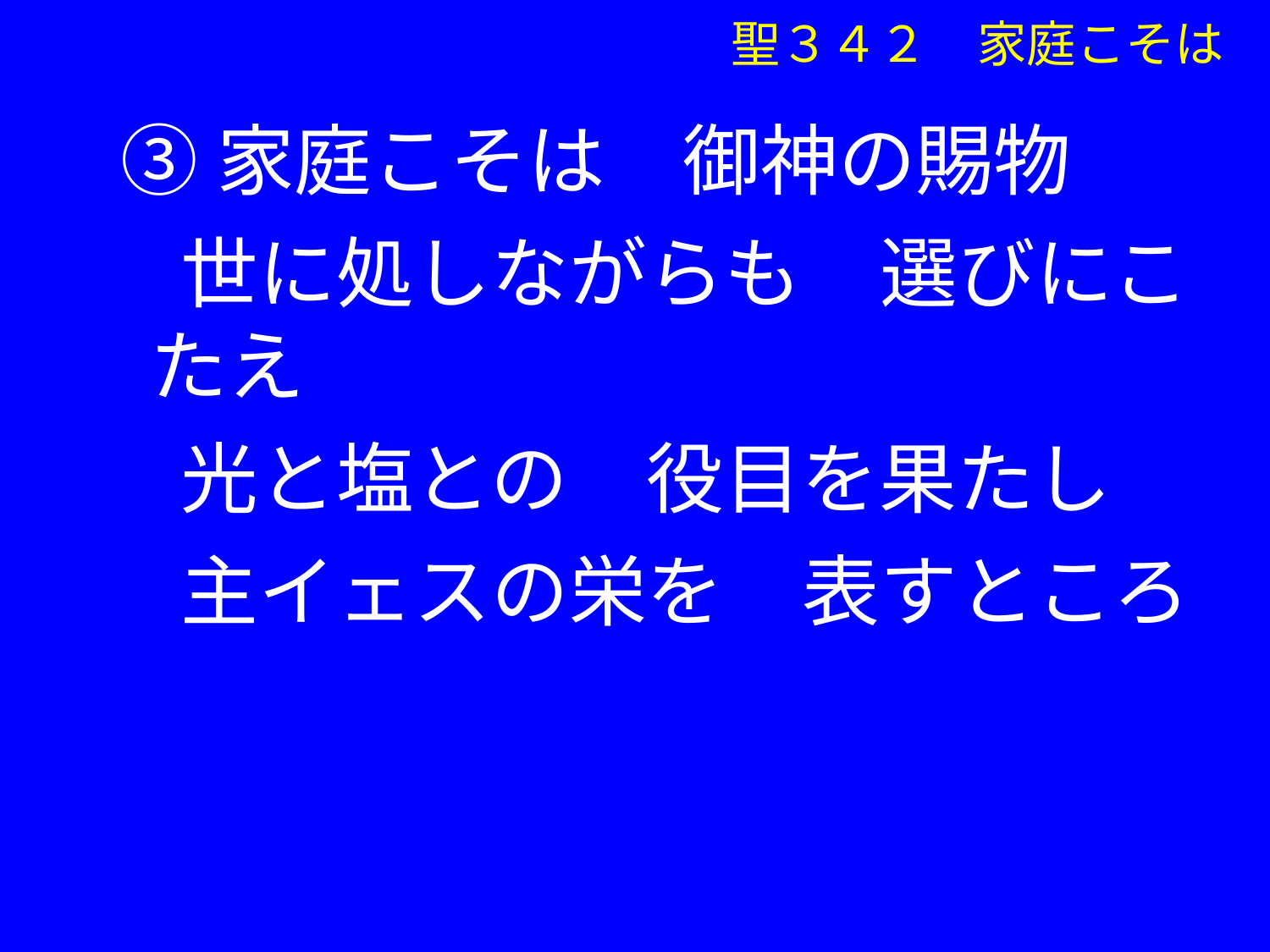

③家庭こそは　御神の賜物
　世に処しながらも　選びにこたえ
　光と塩との　役目を果たし
　主イェスの栄を　表すところ
聖３４２　家庭こそは